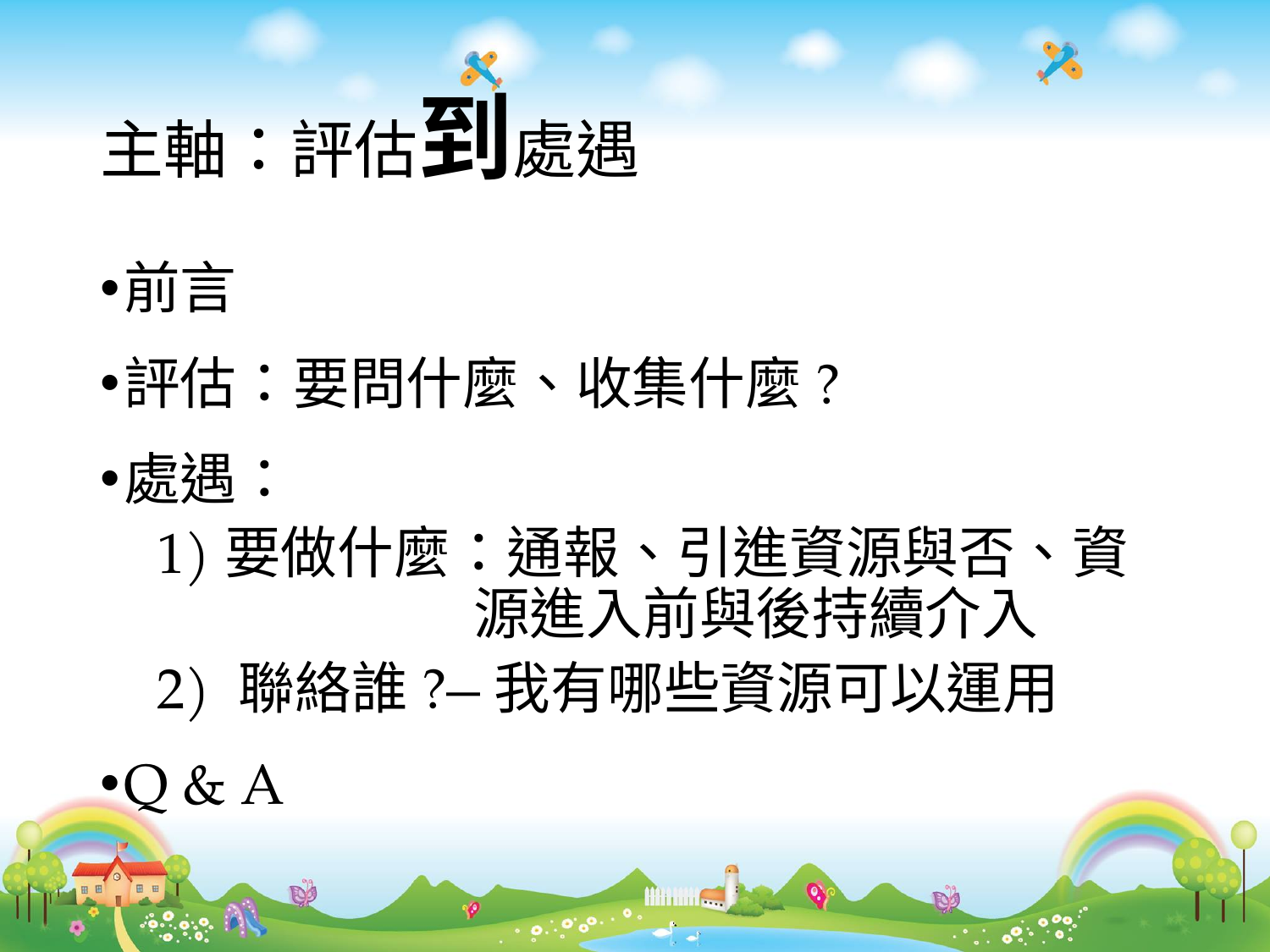

# 主軸：評估到處遇
前言
評估：要問什麼、收集什麼?
處遇：
    1)要做什麼：通報、引進資源與否、資源進入前與後持續介入
    2) 聯絡誰?─我有哪些資源可以運用
Q & A